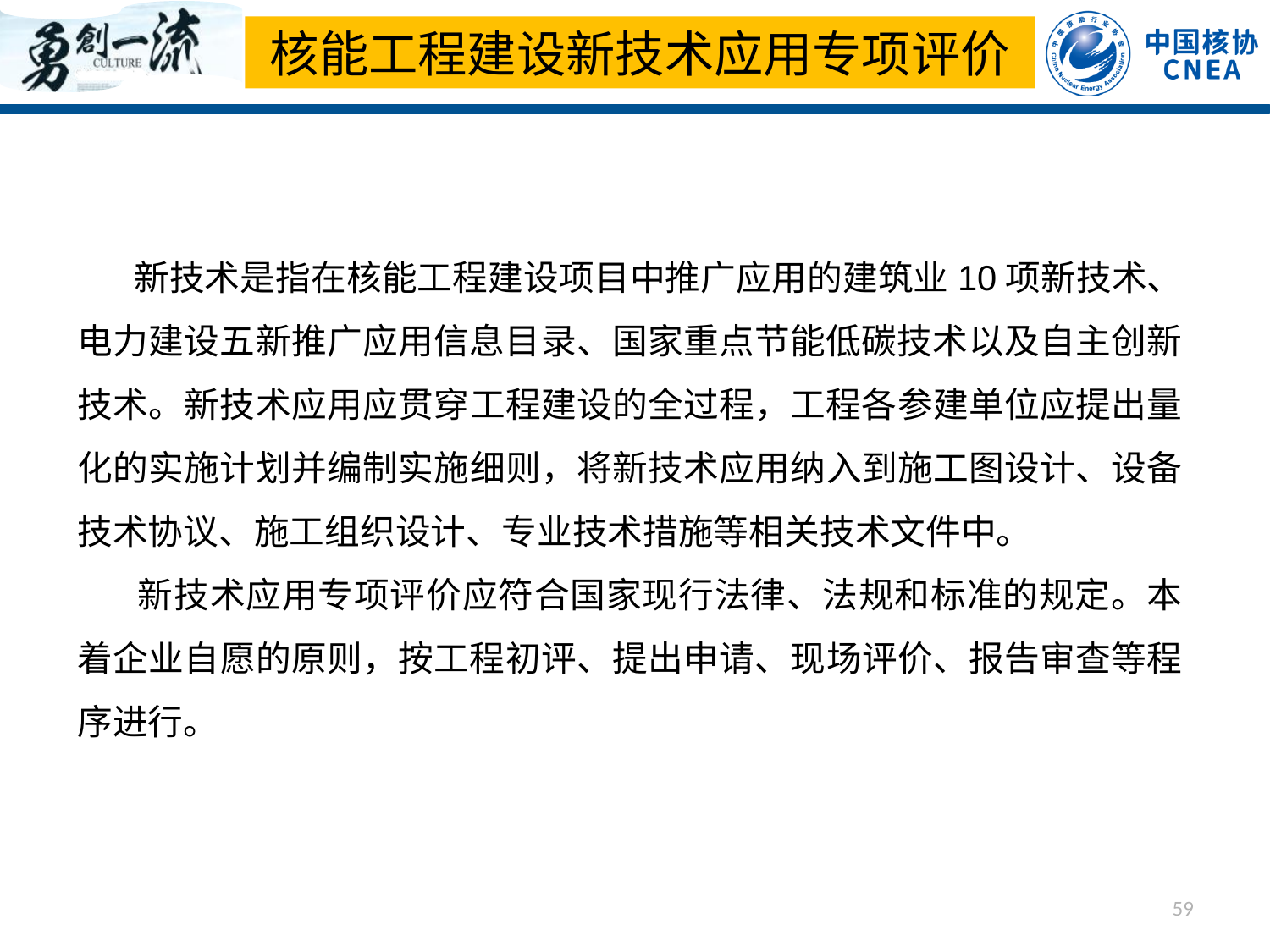

核能工程建设新技术应用专项评价
      新技术是指在核能工程建设项目中推广应用的建筑业10项新技术、电力建设五新推广应用信息目录、国家重点节能低碳技术以及自主创新技术。新技术应用应贯穿工程建设的全过程，工程各参建单位应提出量化的实施计划并编制实施细则，将新技术应用纳入到施工图设计、设备技术协议、施工组织设计、专业技术措施等相关技术文件中。
      新技术应用专项评价应符合国家现行法律、法规和标准的规定。本着企业自愿的原则，按工程初评、提出申请、现场评价、报告审查等程序进行。

59